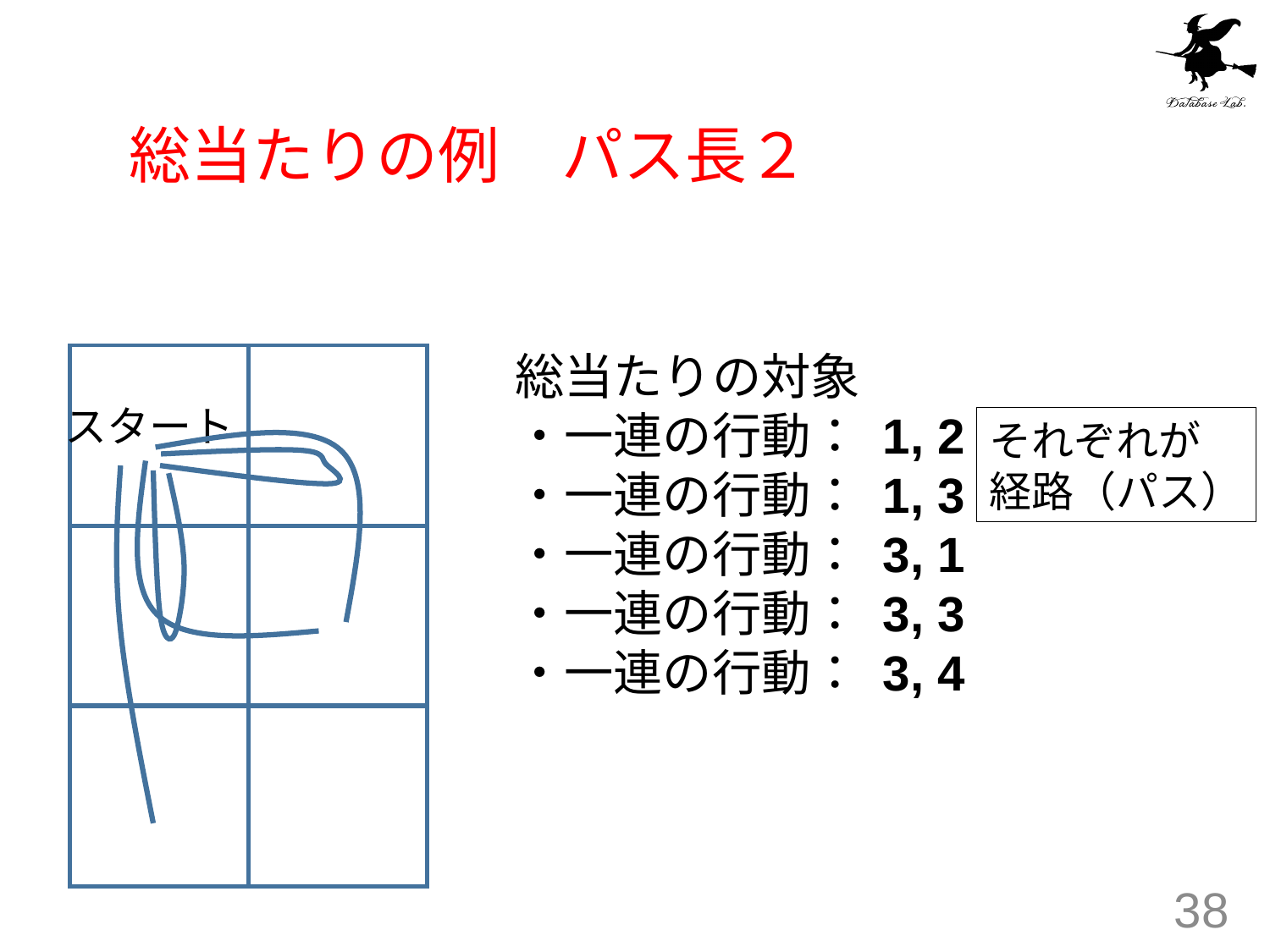

# 総当たりの例　パス長２
総当たりの対象
・一連の行動： 1, 2
・一連の行動： 1, 3
・一連の行動： 3, 1
・一連の行動： 3, 3
・一連の行動： 3, 4

スタート

それぞれが
経路（パス）

38